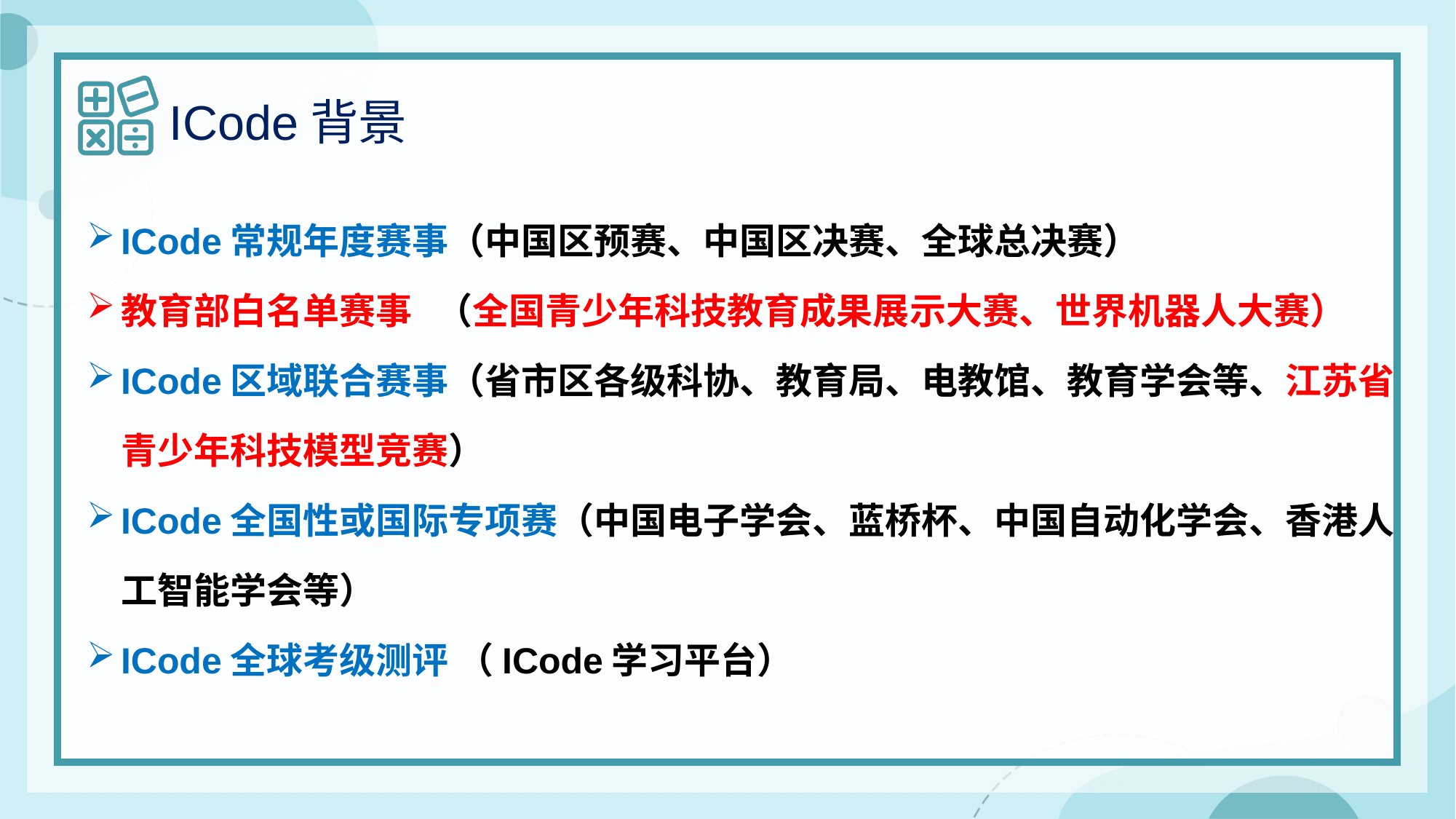

ICode背景
ICode常规年度赛事（中国区预赛、中国区决赛、全球总决赛）
教育部白名单赛事   （全国青少年科技教育成果展示大赛、世界机器人大赛）
ICode区域联合赛事（省市区各级科协、教育局、电教馆、教育学会等、江苏省青少年科技模型竞赛）
ICode全国性或国际专项赛（中国电子学会、蓝桥杯、中国自动化学会、香港人工智能学会等）
ICode全球考级测评 （ICode学习平台）